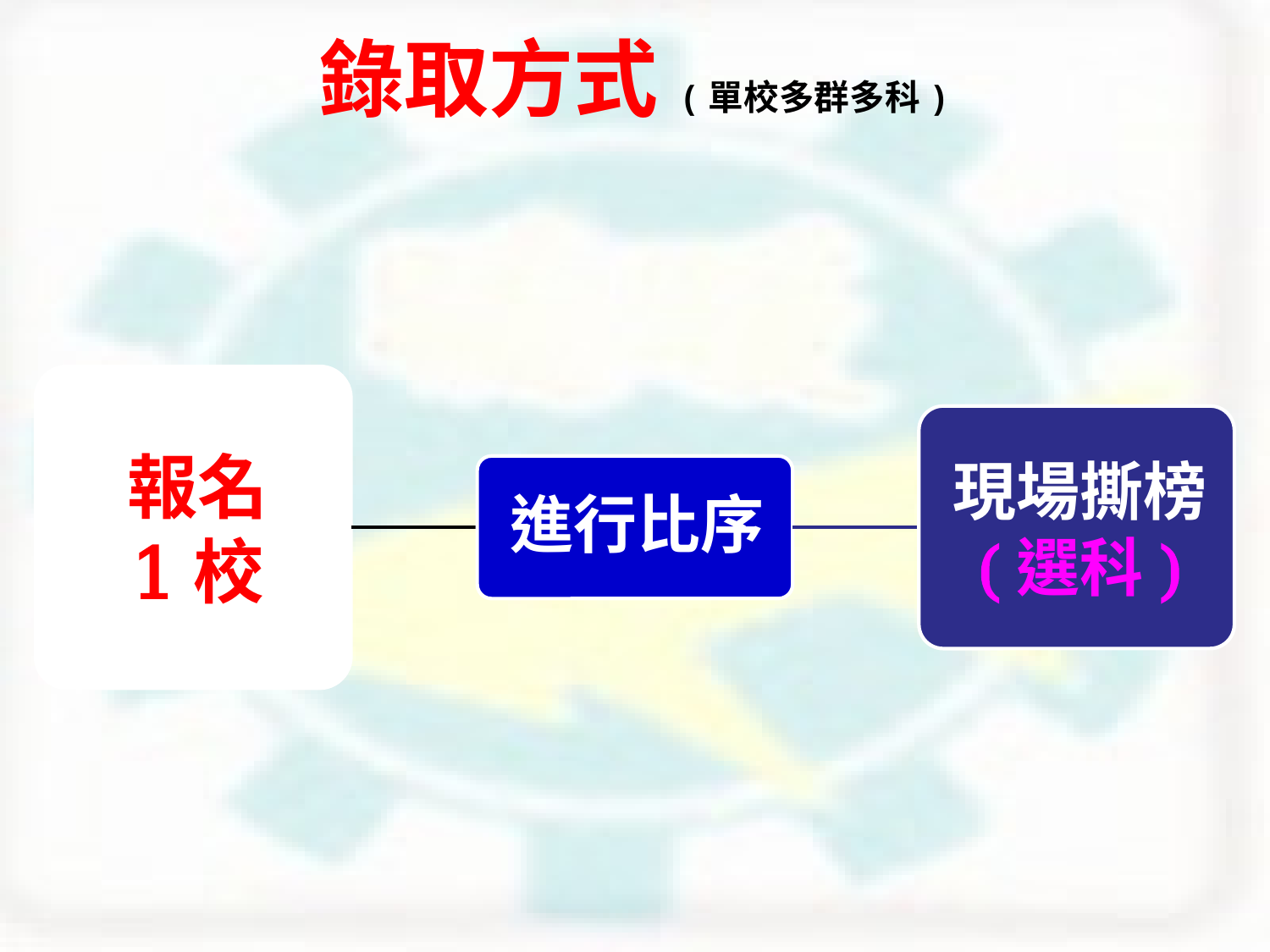

# 錄取方式(單校多群多科)
報名
1校

進行比序

現場撕榜
(選科)